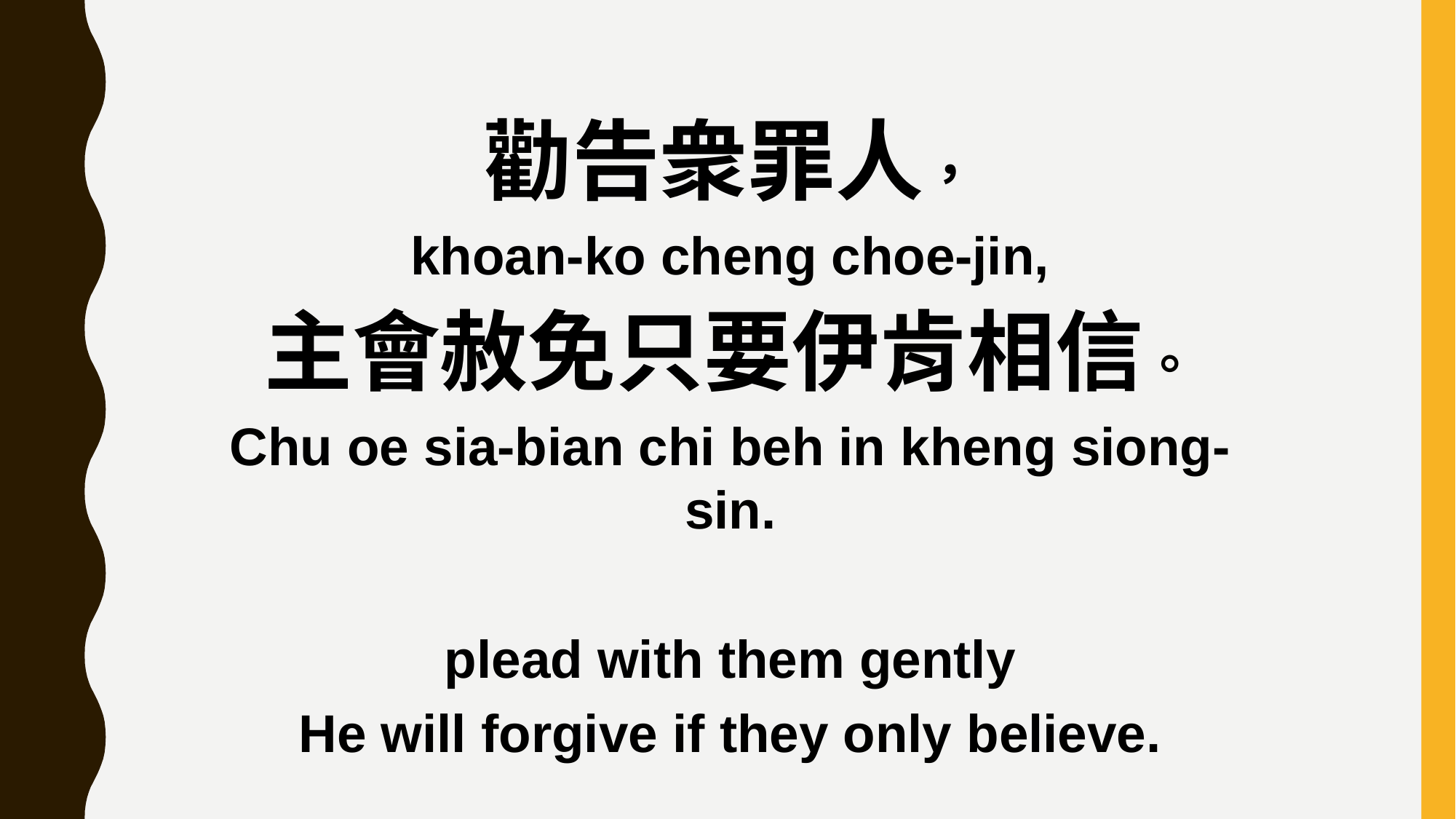

勸告衆罪人，
khoan-ko cheng choe-jin,
主會赦免只要伊肯相信。
Chu oe sia-bian chi beh in kheng siong-sin.

plead with them gently
He will forgive if they only believe.